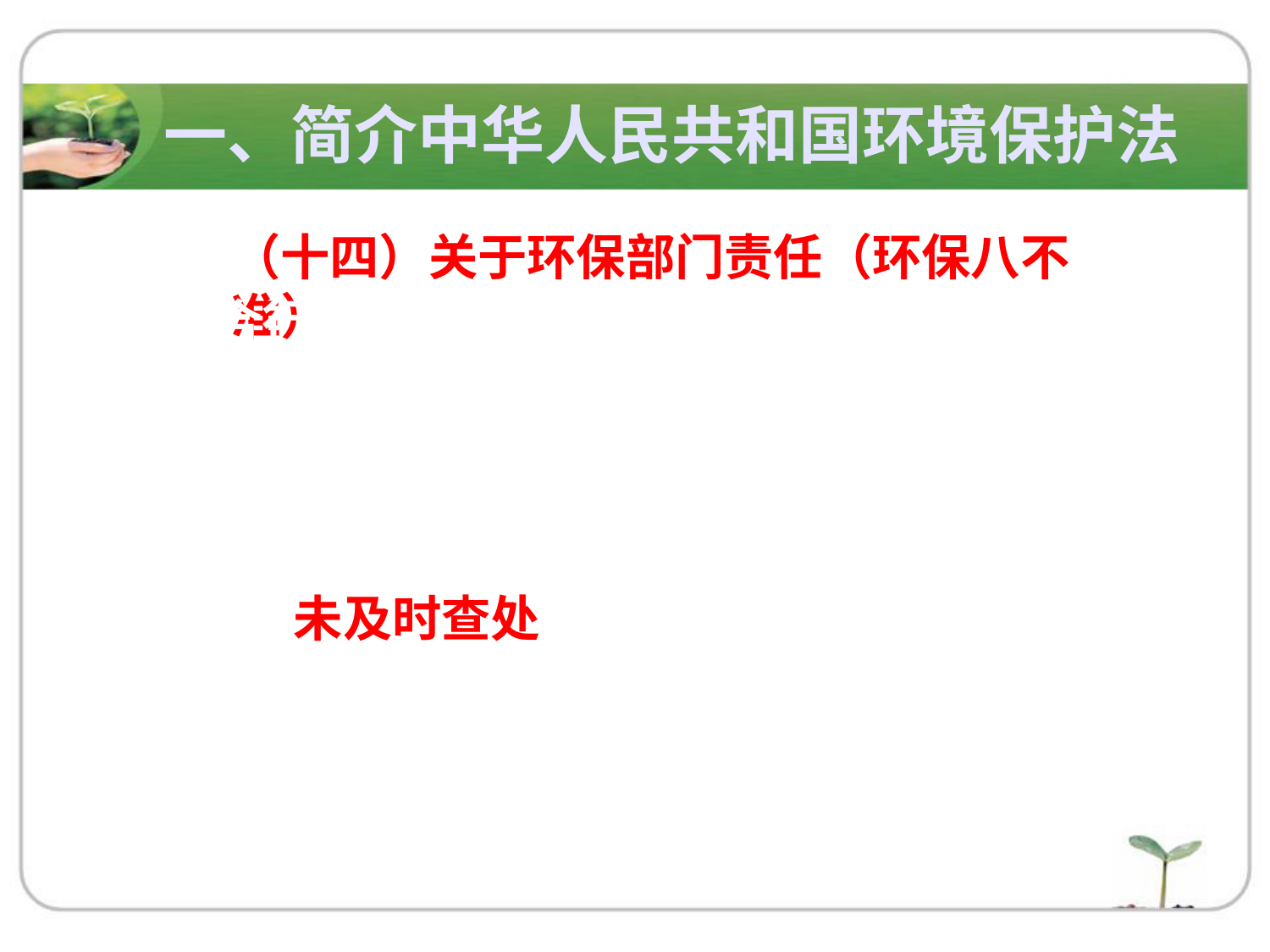

一、简介中华人民共和国环境保护法
（十四）关于环保部门责任（环保八不准）
1. 不符合行政许可条件准予行政许可的
2. 对环境违法行为进行包庇的
3. 依法应责令停业、关闭而未作出的
4. 对超标排污、逃避监管方式排污、造成环境事故、不落实生态保护措施造成生态破坏等行为，发现或者接到举报，未及时查处的
5. 违法，查封、扣押企业设施、设备的
6. 篡改、伪造，指使篡改、伪造监测数据的
7. 应当公开环境信息而未公开的
8. 截留、挤占或者挪用排污费的